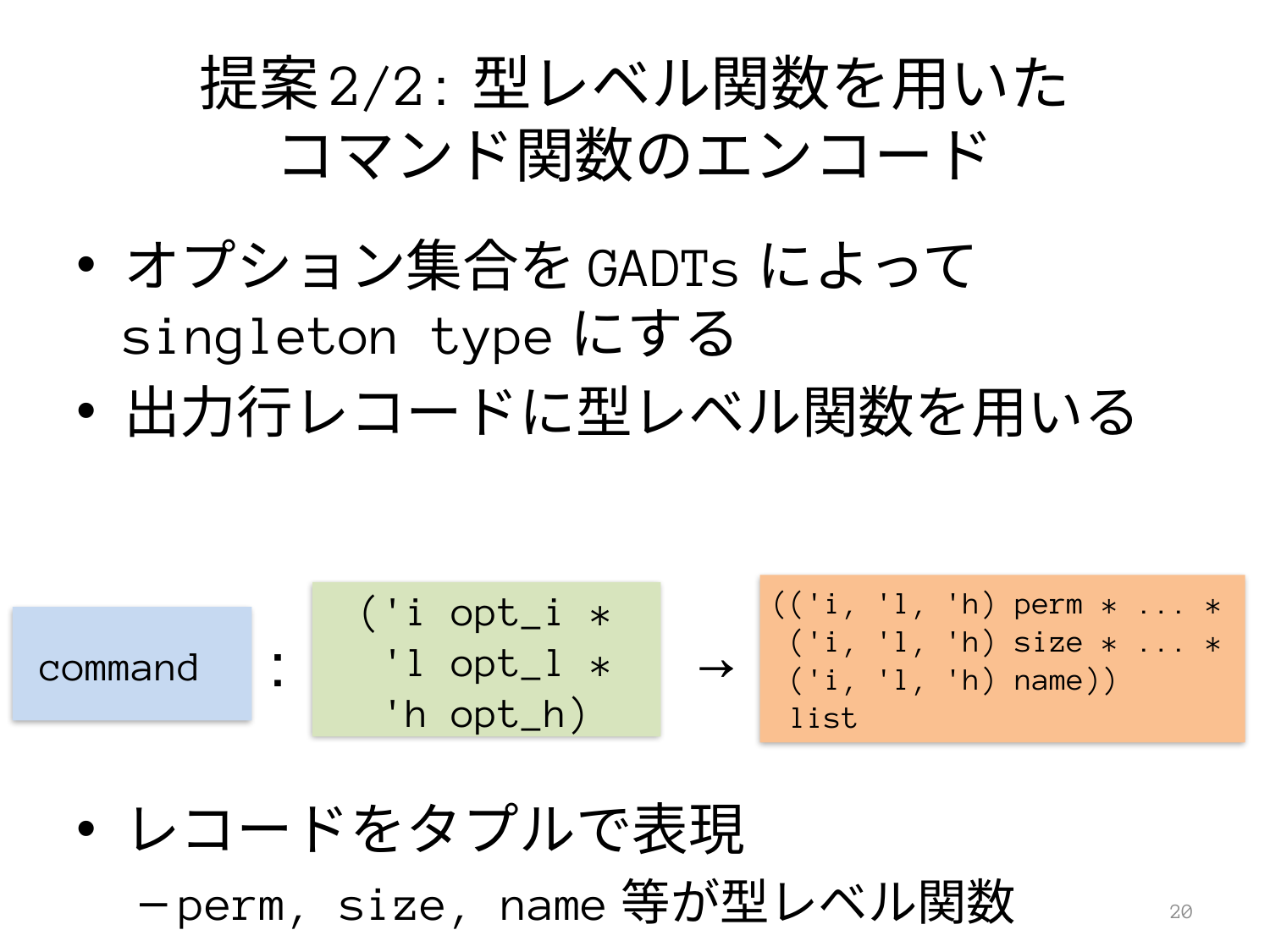

# 提案2/2:型レベル関数を用いた コマンド関数のエンコード
オプション集合をGADTsによってsingleton typeにする
出力行レコードに型レベル関数を用いる
レコードをタプルで表現
perm, size, name等が型レベル関数
(('i, 'l, 'h) perm * ... *
 ('i, 'l, 'h) size * ... *
 ('i, 'l, 'h) name))
 list
('i opt_i *
 'l opt_l *
'h opt_h)
→
command
:
20